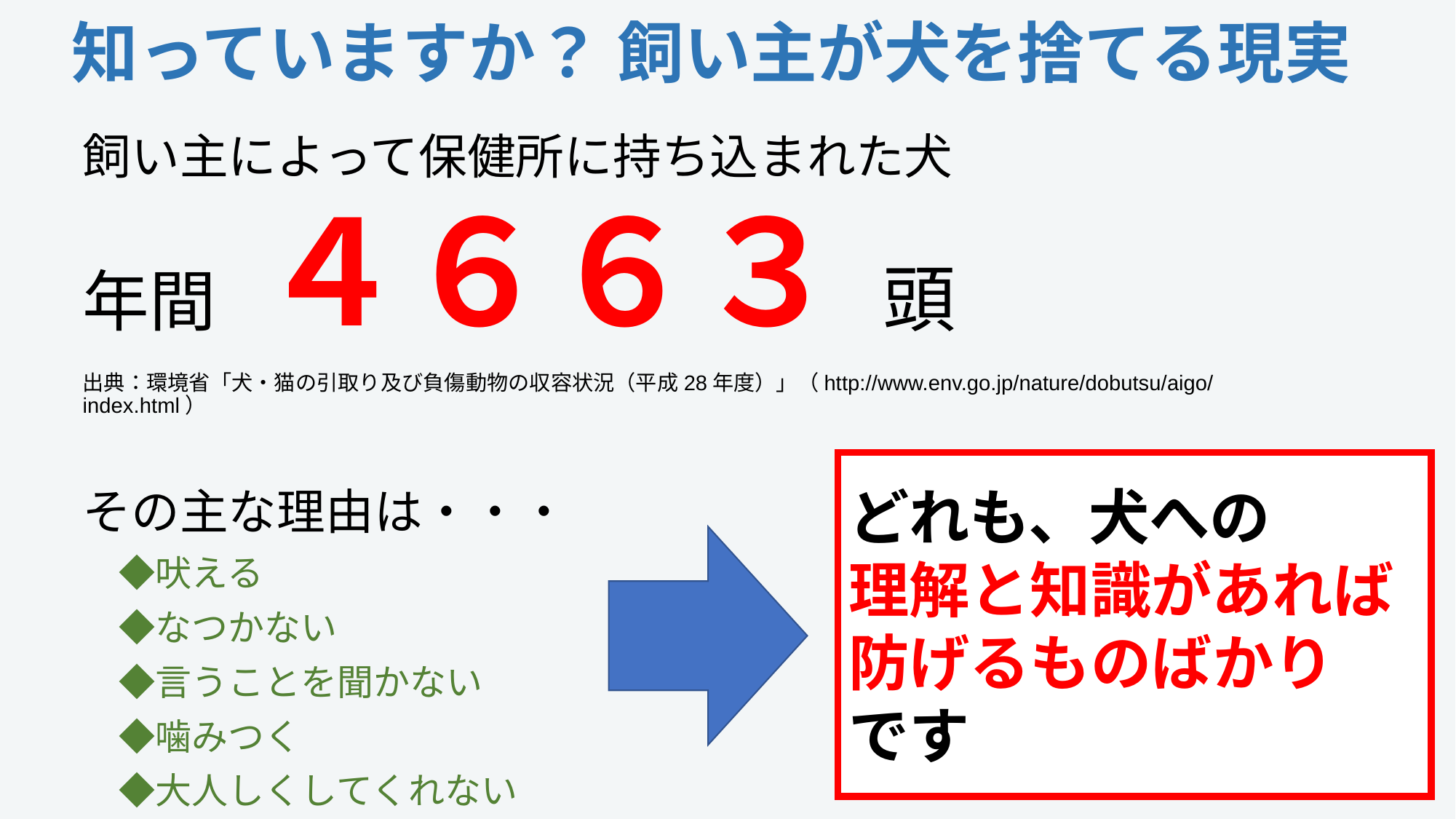

# 知っていますか？ 飼い主が犬を捨てる現実
飼い主によって保健所に持ち込まれた犬
年間　４６６３　頭
出典：環境省「犬・猫の引取り及び負傷動物の収容状況（平成28年度）」（http://www.env.go.jp/nature/dobutsu/aigo/index.html）

その主な理由は・・・
　◆吠える
　◆なつかない
　◆言うことを聞かない
　◆噛みつく
　◆大人しくしてくれない

どれも、犬への
理解と知識があれば
防げるものばかり
です